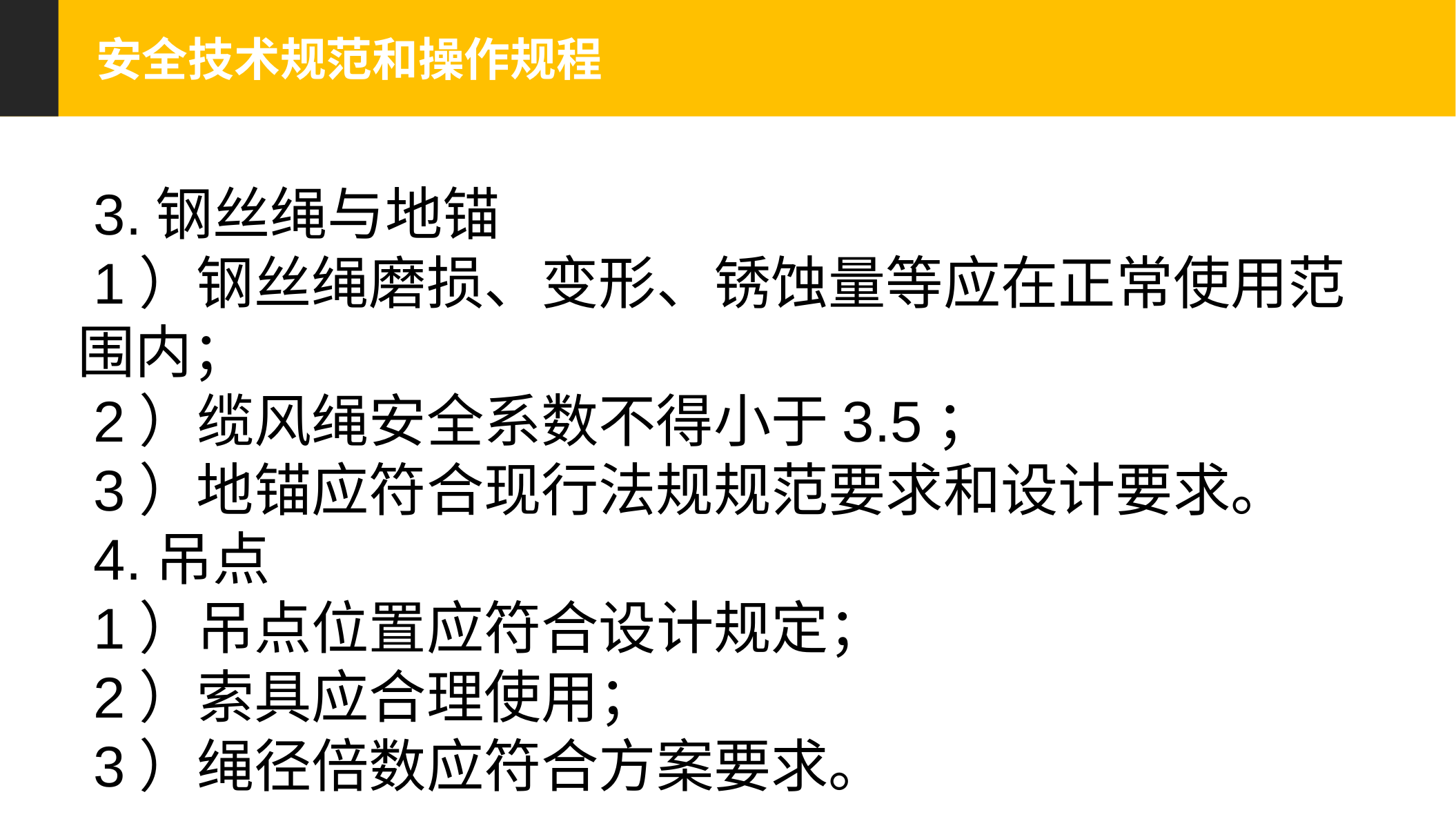

安全技术规范和操作规程
 3.钢丝绳与地锚
 1）钢丝绳磨损、变形、锈蚀量等应在正常使用范围内；
 2）缆风绳安全系数不得小于3.5；
 3）地锚应符合现行法规规范要求和设计要求。
 4.吊点
 1）吊点位置应符合设计规定；
 2）索具应合理使用；
 3）绳径倍数应符合方案要求。